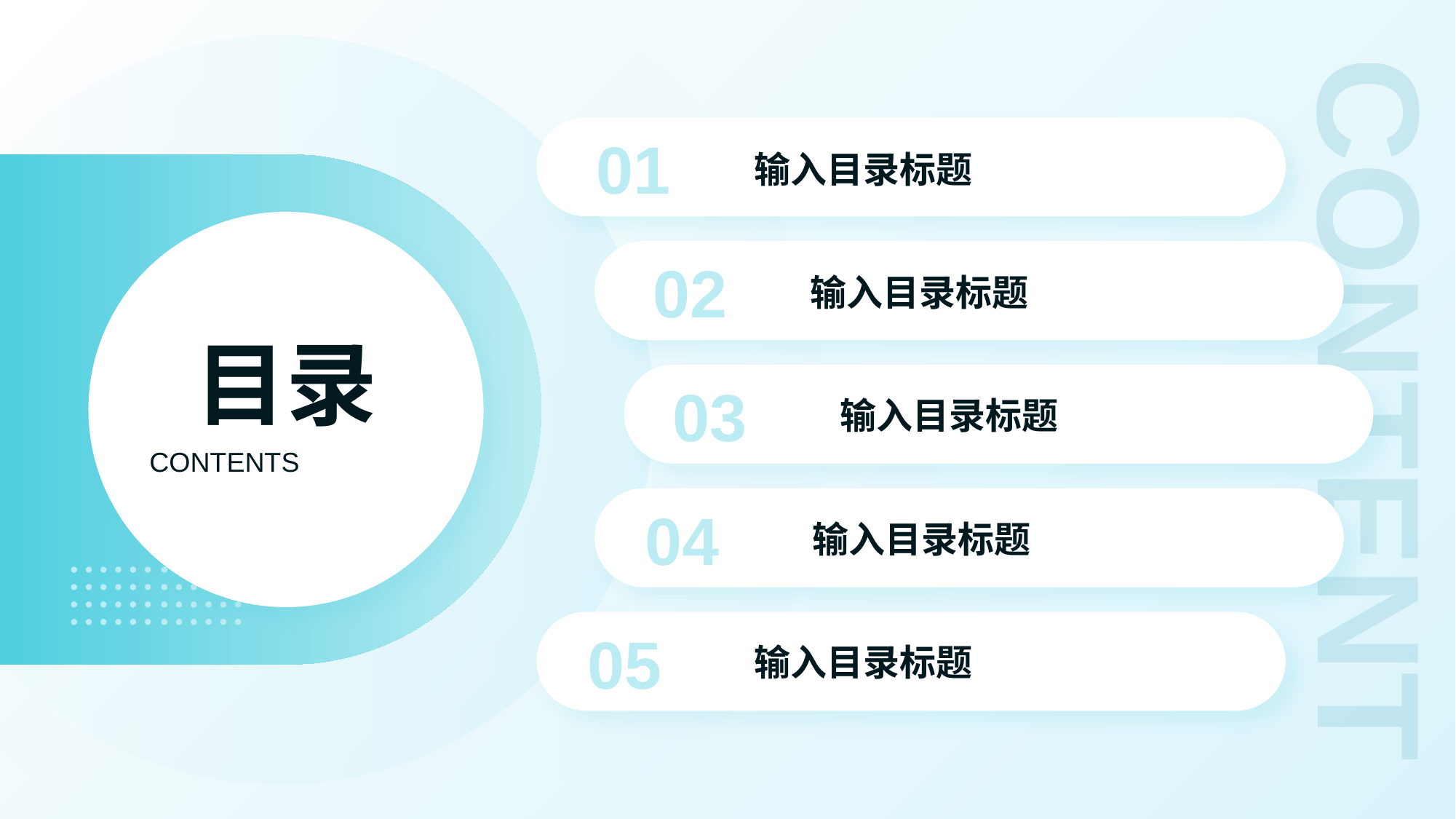

Contents

01
输入目录标题

02
输入目录标题
目录

03
输入目录标题
Contents

04
输入目录标题

05
输入目录标题